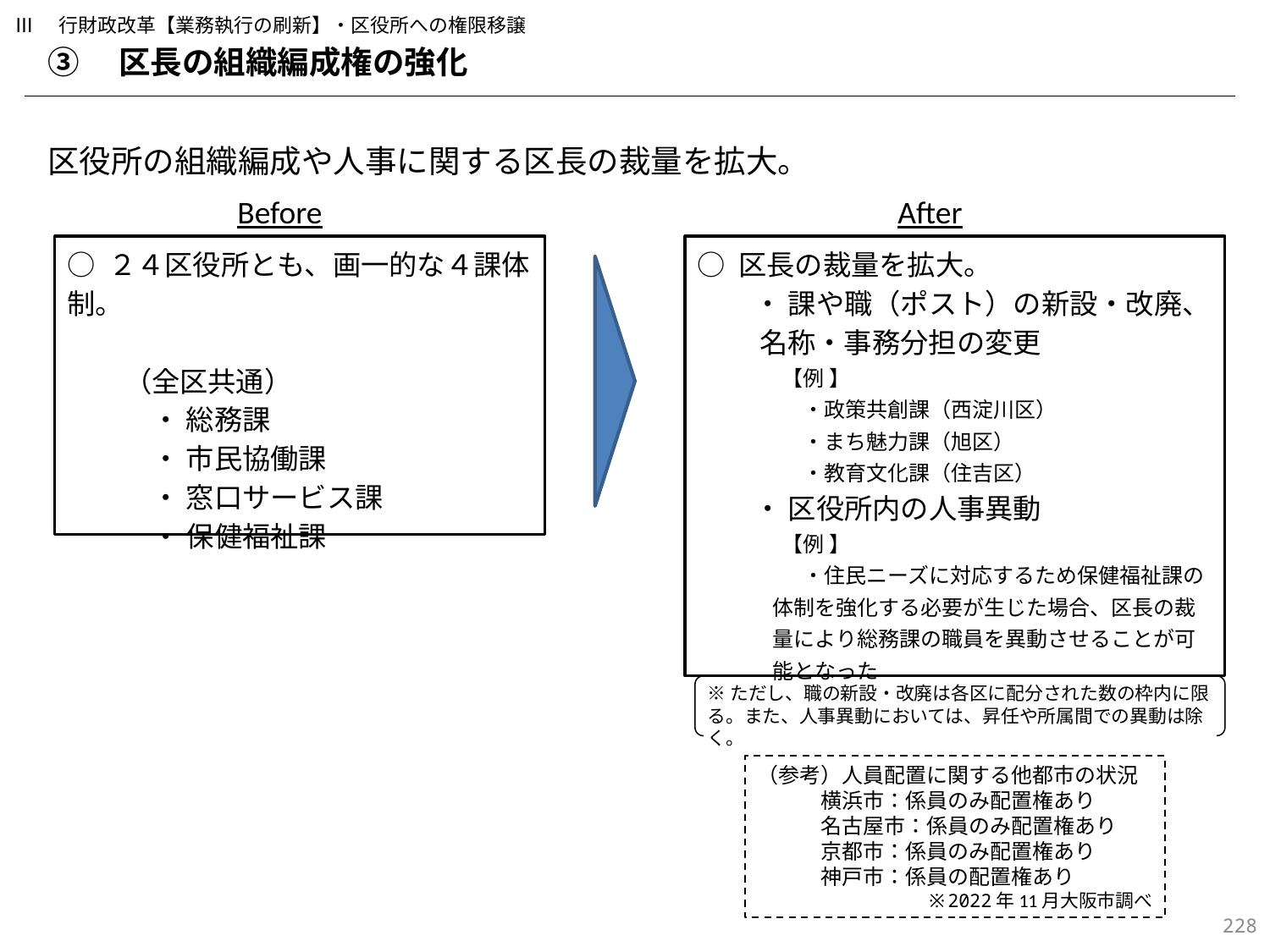

Ⅲ　行財政改革【業務執行の刷新】・区役所への権限移譲
③　区長の組織編成権の強化
区役所の組織編成や人事に関する区長の裁量を拡大。
Before
After
○ ２４区役所とも、画一的な４課体制。

　　（全区共通）
　　　・ 総務課
　　　・ 市民協働課
　　　・ 窓口サービス課
　　　・ 保健福祉課
○ 区長の裁量を拡大。
　　・ 課や職（ポスト）の新設・改廃、名称・事務分担の変更
　　　　【例 】
　　　　　・政策共創課（西淀川区）
　　　　　・まち魅力課（旭区）
　　　　　・教育文化課（住吉区）
　　・ 区役所内の人事異動
　　　　【例 】
　　　　　・住民ニーズに対応するため保健福祉課の体制を強化する必要が生じた場合、区長の裁量により総務課の職員を異動させることが可能となった

※ただし、職の新設・改廃は各区に配分された数の枠内に限る。また、人事異動においては、昇任や所属間での異動は除く。

（参考）人員配置に関する他都市の状況
　　　横浜市：係員のみ配置権あり
　　　名古屋市：係員のみ配置権あり
　　　京都市：係員のみ配置権あり
　　　神戸市：係員の配置権あり
※2022年11月大阪市調べ
228